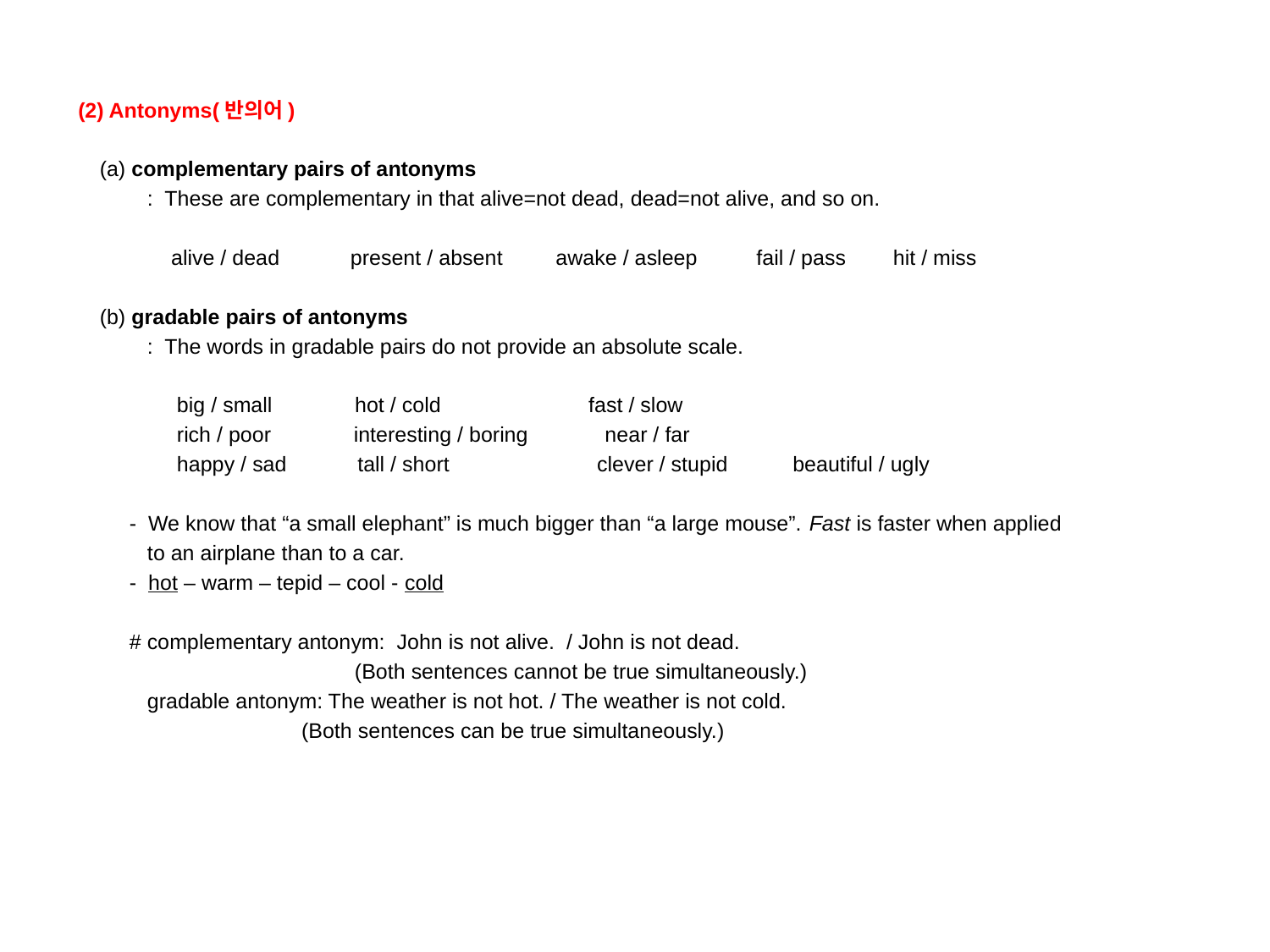

# (2) Antonyms(반의어)
    (a) complementary pairs of antonyms
            :  These are complementary in that alive=not dead, dead=not alive, and so on.

                alive / dead            present / absent         awake / asleep          fail / pass        hit / miss

    (b) gradable pairs of antonyms
            :  The words in gradable pairs do not provide an absolute scale.

                 big / small              hot / cold                         fast / slow
                 rich / poor              interesting / boring             near / far
                 happy / sad            tall / short                         clever / stupid           beautiful / ugly

         -  We know that “a small elephant” is much bigger than “a large mouse”. Fast is faster when applied
            to an airplane than to a car.
         -  hot – warm – tepid – cool - cold

         # complementary antonym:  John is not alive.  / John is not dead.
                                               (Both sentences cannot be true simultaneously.)
            gradable antonym: The weather is not hot. / The weather is not cold.
                                      (Both sentences can be true simultaneously.)